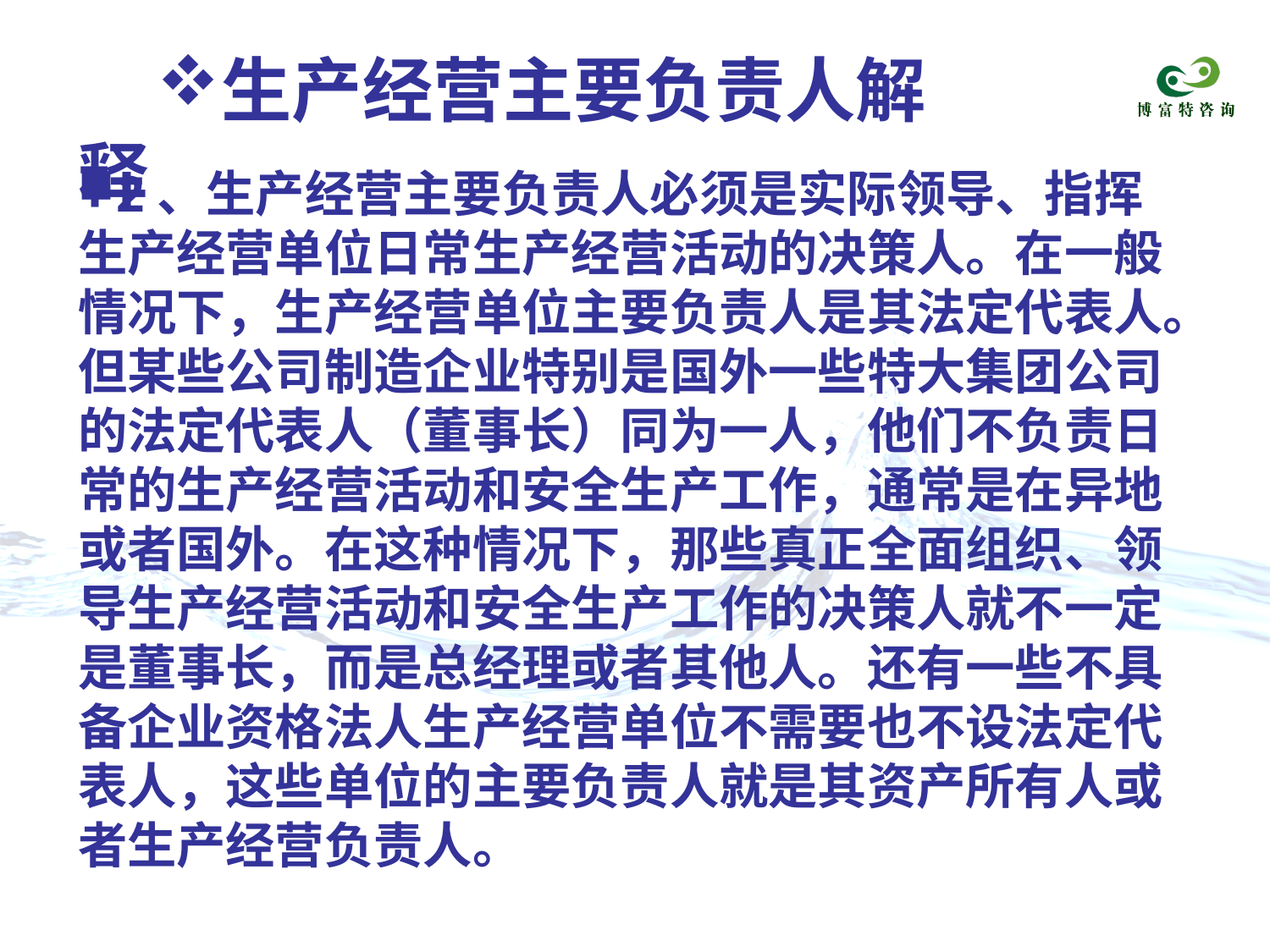

生产经营主要负责人解释
2、生产经营主要负责人必须是实际领导、指挥生产经营单位日常生产经营活动的决策人。在一般情况下，生产经营单位主要负责人是其法定代表人。但某些公司制造企业特别是国外一些特大集团公司的法定代表人（董事长）同为一人，他们不负责日常的生产经营活动和安全生产工作，通常是在异地或者国外。在这种情况下，那些真正全面组织、领导生产经营活动和安全生产工作的决策人就不一定是董事长，而是总经理或者其他人。还有一些不具备企业资格法人生产经营单位不需要也不设法定代表人，这些单位的主要负责人就是其资产所有人或者生产经营负责人。